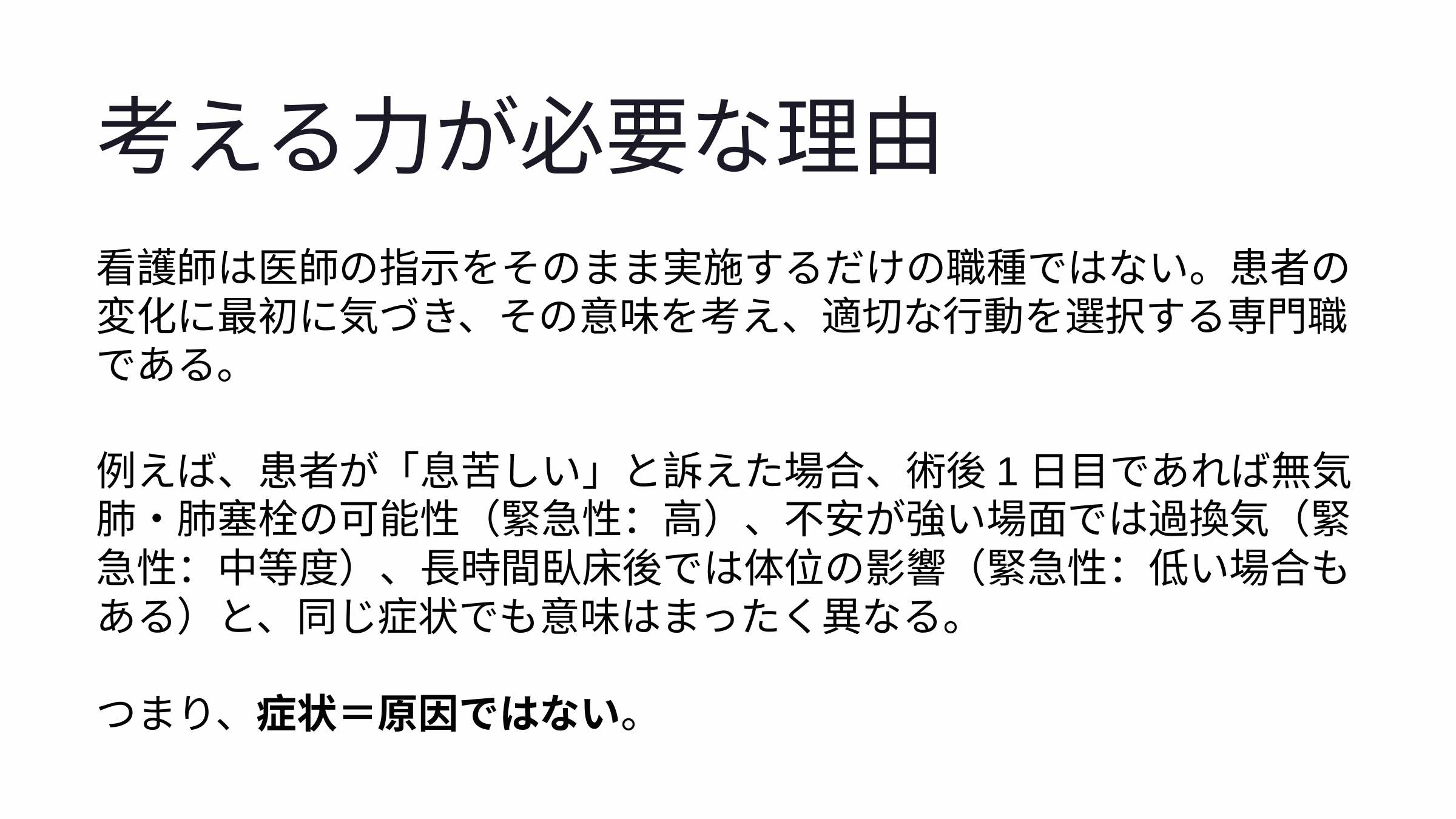

考える力が必要な理由
看護師は医師の指示をそのまま実施するだけの職種ではない。患者の変化に最初に気づき、その意味を考え、適切な行動を選択する専門職である。
例えば、患者が「息苦しい」と訴えた場合、術後1日目であれば無気肺・肺塞栓の可能性（緊急性：高）、不安が強い場面では過換気（緊急性：中等度）、長時間臥床後では体位の影響（緊急性：低い場合もある）と、同じ症状でも意味はまったく異なる。

つまり、症状＝原因ではない。